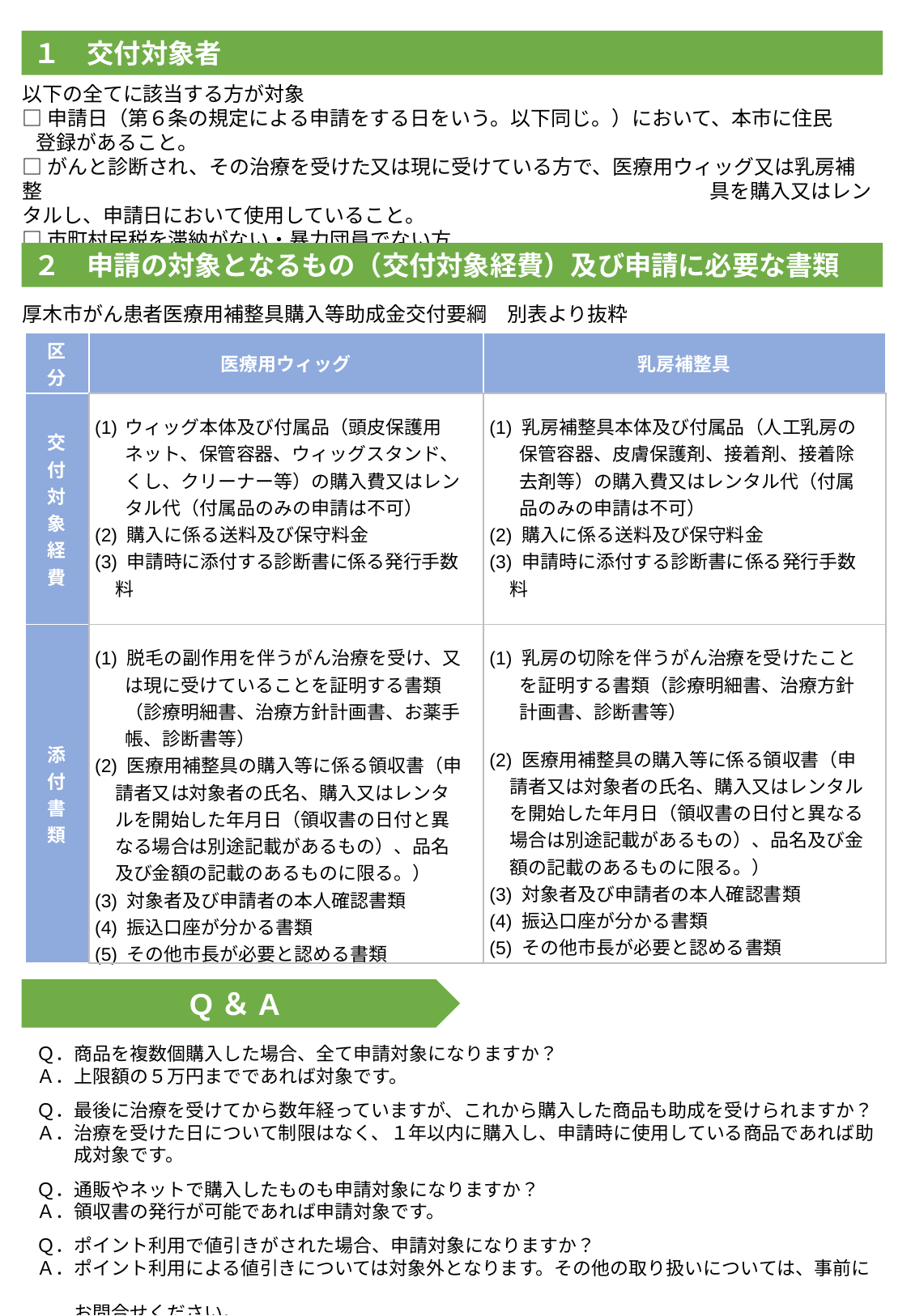

１　交付対象者
以下の全てに該当する方が対象
□申請日（第６条の規定による申請をする日をいう。以下同じ。）において、本市に住民
  登録があること。
□がんと診断され、その治療を受けた又は現に受けている方で、医療用ウィッグ又は乳房補整　　　　　　　　　　　　　　　　　　　　　　　　　　　　　　　　　具を購入又はレンタルし、申請日において使用していること。
□市町村民税を滞納がない・暴力団員でない方
２　申請の対象となるもの（交付対象経費）及び申請に必要な書類
厚木市がん患者医療用補整具購入等助成金交付要綱　別表より抜粋
| 区分 | 医療用ウィッグ | 乳房補整具 |
| --- | --- | --- |
| 交付対象経費 | ウィッグ本体及び付属品（頭皮保護用ネット、保管容器、ウィッグスタンド、くし、クリーナー等）の購入費又はレンタル代（付属品のみの申請は不可） (2) 購入に係る送料及び保守料金 (3) 申請時に添付する診断書に係る発行手数料 | (1) 乳房補整具本体及び付属品（人工乳房の保管容器、皮膚保護剤、接着剤、接着除去剤等）の購入費又はレンタル代（付属品のみの申請は不可） (2) 購入に係る送料及び保守料金 (3) 申請時に添付する診断書に係る発行手数料 |
| 添付書類 | (1) 脱毛の副作用を伴うがん治療を受け、又は現に受けていることを証明する書類（診療明細書、治療方針計画書、お薬手帳、診断書等） (2) 医療用補整具の購入等に係る領収書（申請者又は対象者の氏名、購入又はレンタルを開始した年月日（領収書の日付と異なる場合は別途記載があるもの）、品名及び金額の記載のあるものに限る。） (3) 対象者及び申請者の本人確認書類 (4) 振込口座が分かる書類 (5) その他市長が必要と認める書類 | (1) 乳房の切除を伴うがん治療を受けたことを証明する書類（診療明細書、治療方針計画書、診断書等）   (2) 医療用補整具の購入等に係る領収書（申請者又は対象者の氏名、購入又はレンタルを開始した年月日（領収書の日付と異なる場合は別途記載があるもの）、品名及び金額の記載のあるものに限る。） (3) 対象者及び申請者の本人確認書類 (4) 振込口座が分かる書類 (5) その他市長が必要と認める書類 |
Q＆A
Ｑ．商品を複数個購入した場合、全て申請対象になりますか？
Ａ．上限額の５万円までであれば対象です。

Ｑ．最後に治療を受けてから数年経っていますが、これから購入した商品も助成を受けられますか？
Ａ．治療を受けた日について制限はなく、１年以内に購入し、申請時に使用している商品であれば助
　　成対象です。

Ｑ．通販やネットで購入したものも申請対象になりますか？
Ａ．領収書の発行が可能であれば申請対象です。

Ｑ．ポイント利用で値引きがされた場合、申請対象になりますか？
Ａ．ポイント利用による値引きについては対象外となります。その他の取り扱いについては、事前に
　　お問合せください。